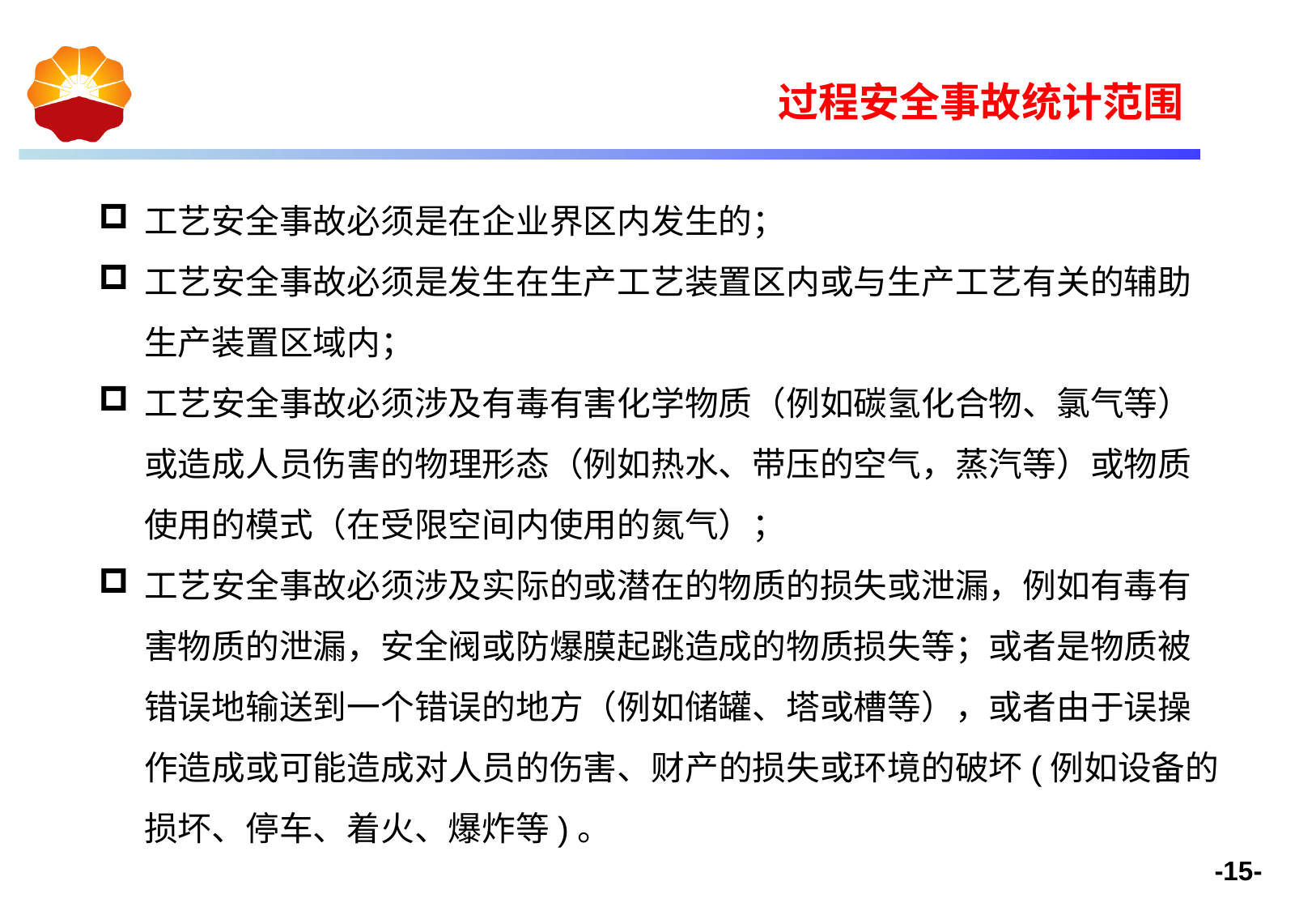

过程安全事故统计范围
工艺安全事故必须是在企业界区内发生的；
工艺安全事故必须是发生在生产工艺装置区内或与生产工艺有关的辅助生产装置区域内；
工艺安全事故必须涉及有毒有害化学物质（例如碳氢化合物、氯气等）或造成人员伤害的物理形态（例如热水、带压的空气，蒸汽等）或物质使用的模式（在受限空间内使用的氮气）；
工艺安全事故必须涉及实际的或潜在的物质的损失或泄漏，例如有毒有害物质的泄漏，安全阀或防爆膜起跳造成的物质损失等；或者是物质被错误地输送到一个错误的地方（例如储罐、塔或槽等），或者由于误操作造成或可能造成对人员的伤害、财产的损失或环境的破坏(例如设备的损坏、停车、着火、爆炸等)。